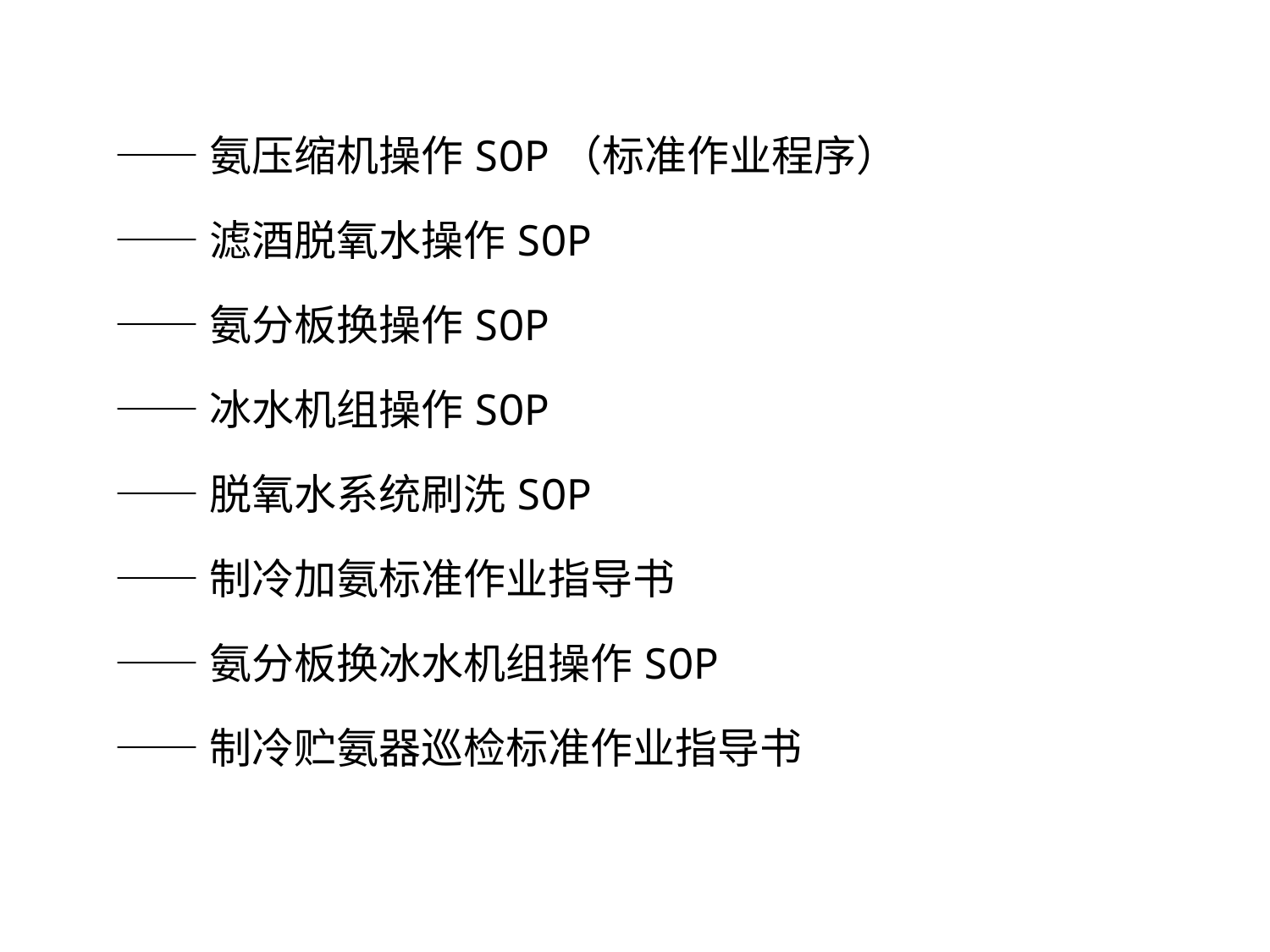

——氨压缩机操作SOP（标准作业程序）
——滤酒脱氧水操作SOP
——氨分板换操作SOP
——冰水机组操作SOP
——脱氧水系统刷洗SOP
——制冷加氨标准作业指导书
——氨分板换冰水机组操作SOP
——制冷贮氨器巡检标准作业指导书

70